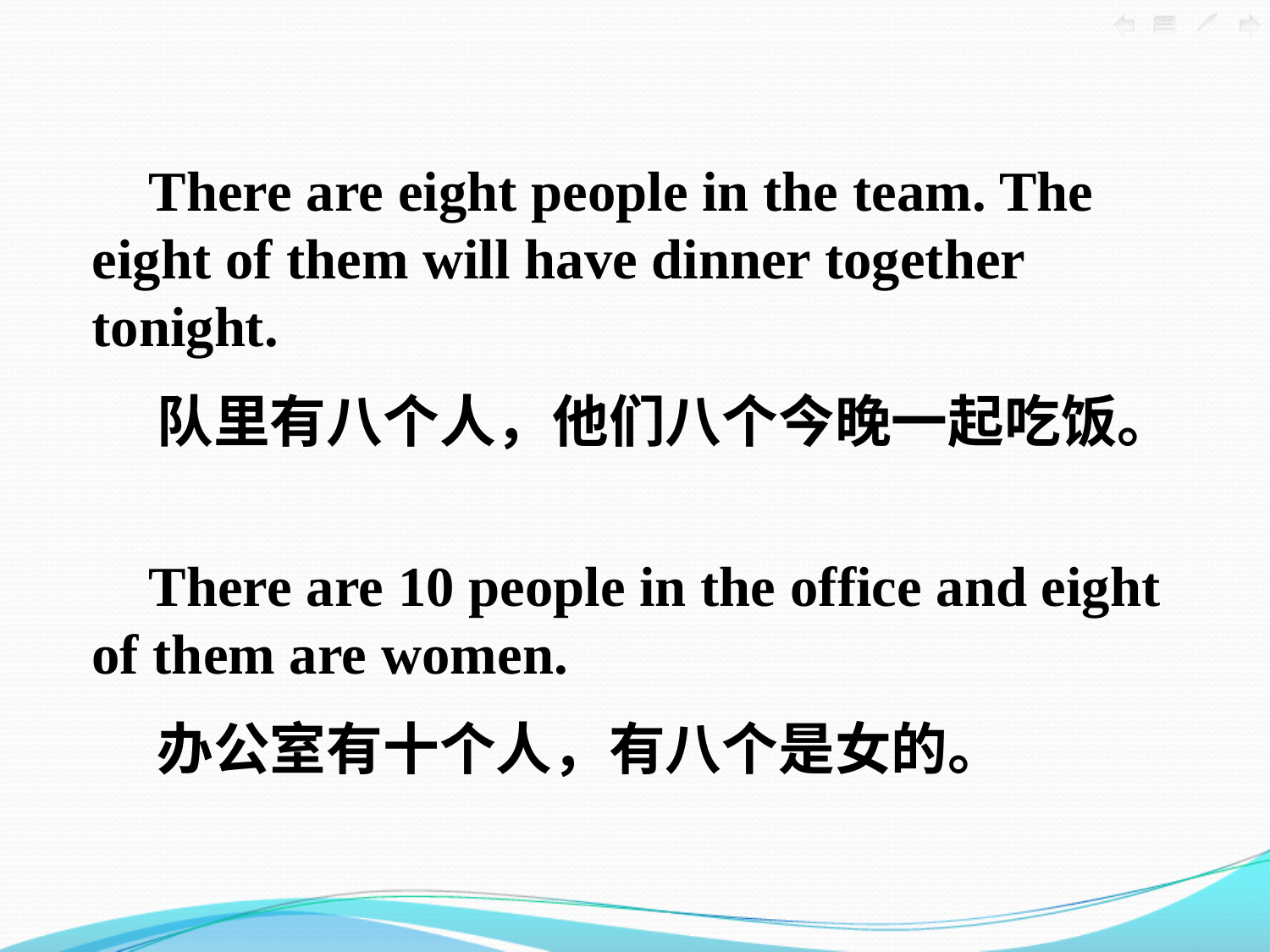

There are eight people in the team. The eight of them will have dinner together tonight.
    队里有八个人，他们八个今晚一起吃饭。
    There are 10 people in the office and eight of them are women.
    办公室有十个人，有八个是女的。